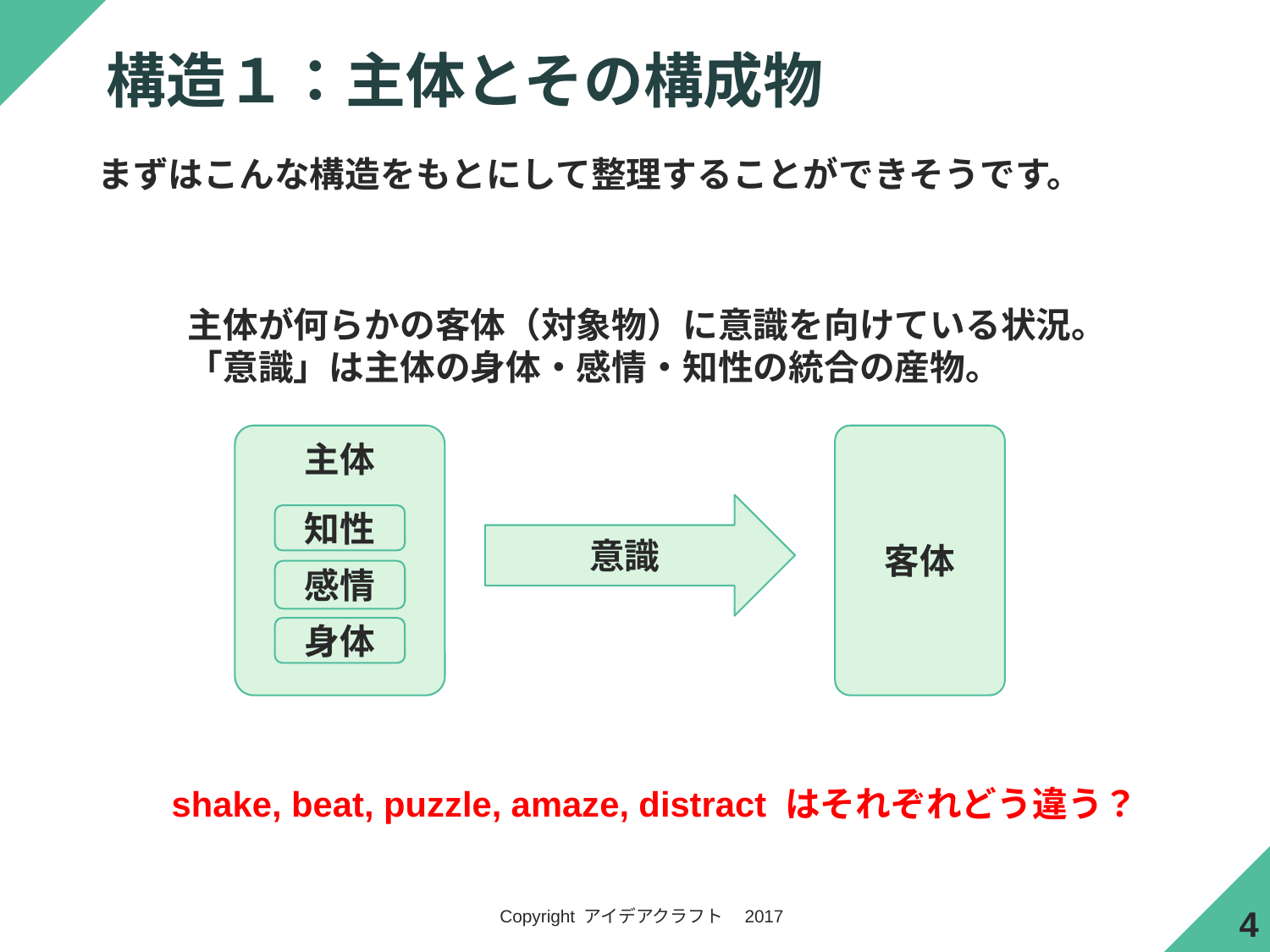

# 構造１：主体とその構成物
まずはこんな構造をもとにして整理することができそうです。
主体が何らかの客体（対象物）に意識を向けている状況。
「意識」は主体の身体・感情・知性の統合の産物。
主体
客体
意識
知性
感情
身体
shake, beat, puzzle, amaze, distract はそれぞれどう違う？
4